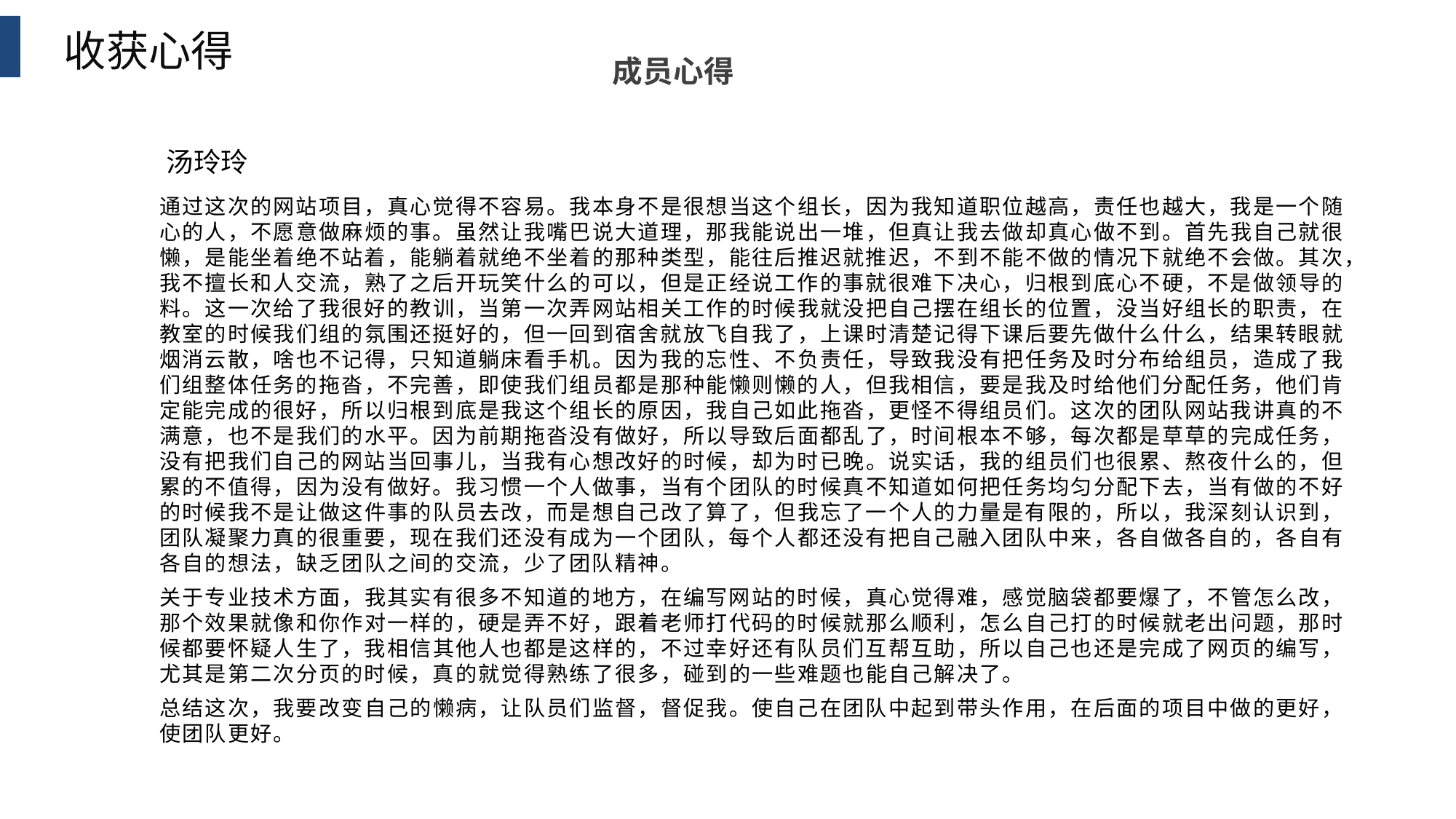

收获心得
成员心得
汤玲玲
通过这次的网站项目，真心觉得不容易。我本身不是很想当这个组长，因为我知道职位越高，责任也越大，我是一个随心的人，不愿意做麻烦的事。虽然让我嘴巴说大道理，那我能说出一堆，但真让我去做却真心做不到。首先我自己就很懒，是能坐着绝不站着，能躺着就绝不坐着的那种类型，能往后推迟就推迟，不到不能不做的情况下就绝不会做。其次，我不擅长和人交流，熟了之后开玩笑什么的可以，但是正经说工作的事就很难下决心，归根到底心不硬，不是做领导的料。这一次给了我很好的教训，当第一次弄网站相关工作的时候我就没把自己摆在组长的位置，没当好组长的职责，在教室的时候我们组的氛围还挺好的，但一回到宿舍就放飞自我了，上课时清楚记得下课后要先做什么什么，结果转眼就烟消云散，啥也不记得，只知道躺床看手机。因为我的忘性、不负责任，导致我没有把任务及时分布给组员，造成了我们组整体任务的拖沓，不完善，即使我们组员都是那种能懒则懒的人，但我相信，要是我及时给他们分配任务，他们肯定能完成的很好，所以归根到底是我这个组长的原因，我自己如此拖沓，更怪不得组员们。这次的团队网站我讲真的不满意，也不是我们的水平。因为前期拖沓没有做好，所以导致后面都乱了，时间根本不够，每次都是草草的完成任务，没有把我们自己的网站当回事儿，当我有心想改好的时候，却为时已晚。说实话，我的组员们也很累、熬夜什么的，但累的不值得，因为没有做好。我习惯一个人做事，当有个团队的时候真不知道如何把任务均匀分配下去，当有做的不好的时候我不是让做这件事的队员去改，而是想自己改了算了，但我忘了一个人的力量是有限的，所以，我深刻认识到，团队凝聚力真的很重要，现在我们还没有成为一个团队，每个人都还没有把自己融入团队中来，各自做各自的，各自有各自的想法，缺乏团队之间的交流，少了团队精神。
关于专业技术方面，我其实有很多不知道的地方，在编写网站的时候，真心觉得难，感觉脑袋都要爆了，不管怎么改，那个效果就像和你作对一样的，硬是弄不好，跟着老师打代码的时候就那么顺利，怎么自己打的时候就老出问题，那时候都要怀疑人生了，我相信其他人也都是这样的，不过幸好还有队员们互帮互助，所以自己也还是完成了网页的编写，尤其是第二次分页的时候，真的就觉得熟练了很多，碰到的一些难题也能自己解决了。
总结这次，我要改变自己的懒病，让队员们监督，督促我。使自己在团队中起到带头作用，在后面的项目中做的更好，使团队更好。
YOU TEXT IN HERE